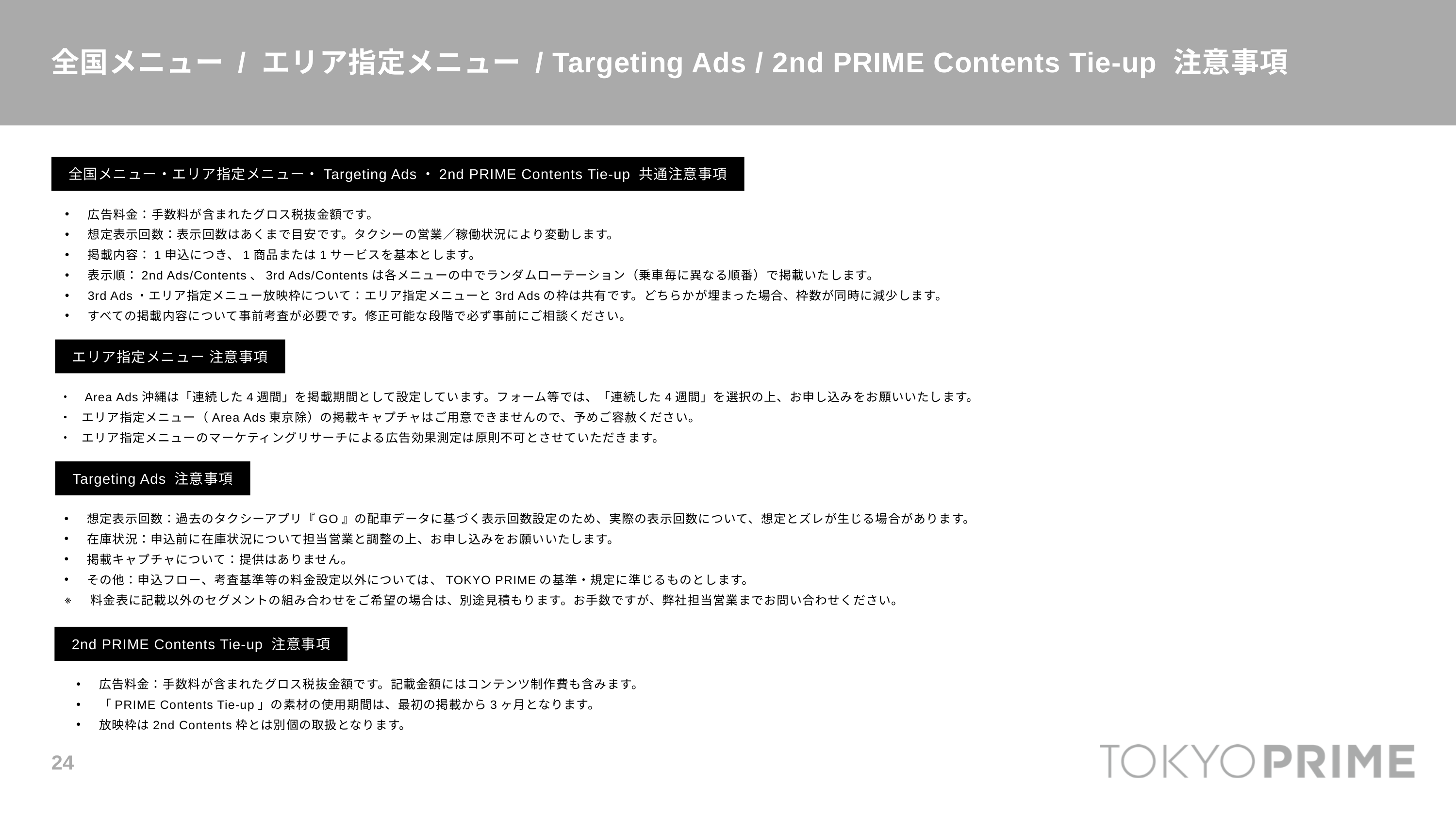

全国メニュー / エリア指定メニュー / Targeting Ads / 2nd PRIME Contents Tie-up 注意事項
全国メニュー・エリア指定メニュー・Targeting Ads・2nd PRIME Contents Tie-up 共通注意事項
広告料金：手数料が含まれたグロス税抜金額です。
想定表示回数：表示回数はあくまで目安です。タクシーの営業／稼働状況により変動します。
掲載内容：1申込につき、1商品または1サービスを基本とします。
表示順：2nd Ads/Contents、3rd Ads/Contentsは各メニューの中でランダムローテーション（乗車毎に異なる順番）で掲載いたします。
3rd Ads・エリア指定メニュー放映枠について：エリア指定メニューと3rd Adsの枠は共有です。どちらかが埋まった場合、枠数が同時に減少します。
すべての掲載内容について事前考査が必要です。修正可能な段階で必ず事前にご相談ください。
エリア指定メニュー 注意事項
・   Area Ads沖縄は「連続した4週間」を掲載期間として設定しています。フォーム等では、「連続した4週間」を選択の上、お申し込みをお願いいたします。
・   エリア指定メニュー（Area Ads東京除）の掲載キャプチャはご用意できませんので、予めご容赦ください。
・   エリア指定メニューのマーケティングリサーチによる広告効果測定は原則不可とさせていただきます。
Targeting Ads 注意事項
想定表示回数：過去のタクシーアプリ『GO』の配車データに基づく表示回数設定のため、実際の表示回数について、想定とズレが生じる場合があります。
在庫状況：申込前に在庫状況について担当営業と調整の上、お申し込みをお願いいたします。
掲載キャプチャについて：提供はありません。
その他：申込フロー、考査基準等の料金設定以外については、TOKYO PRIMEの基準・規定に準じるものとします。
   料金表に記載以外のセグメントの組み合わせをご希望の場合は、別途見積もります。お手数ですが、弊社担当営業までお問い合わせください。
2nd PRIME Contents Tie-up 注意事項
広告料金：手数料が含まれたグロス税抜金額です。記載金額にはコンテンツ制作費も含みます。
「PRIME Contents Tie-up」の素材の使用期間は、最初の掲載から3ヶ月となります。
放映枠は2nd Contents枠とは別個の取扱となります。
24